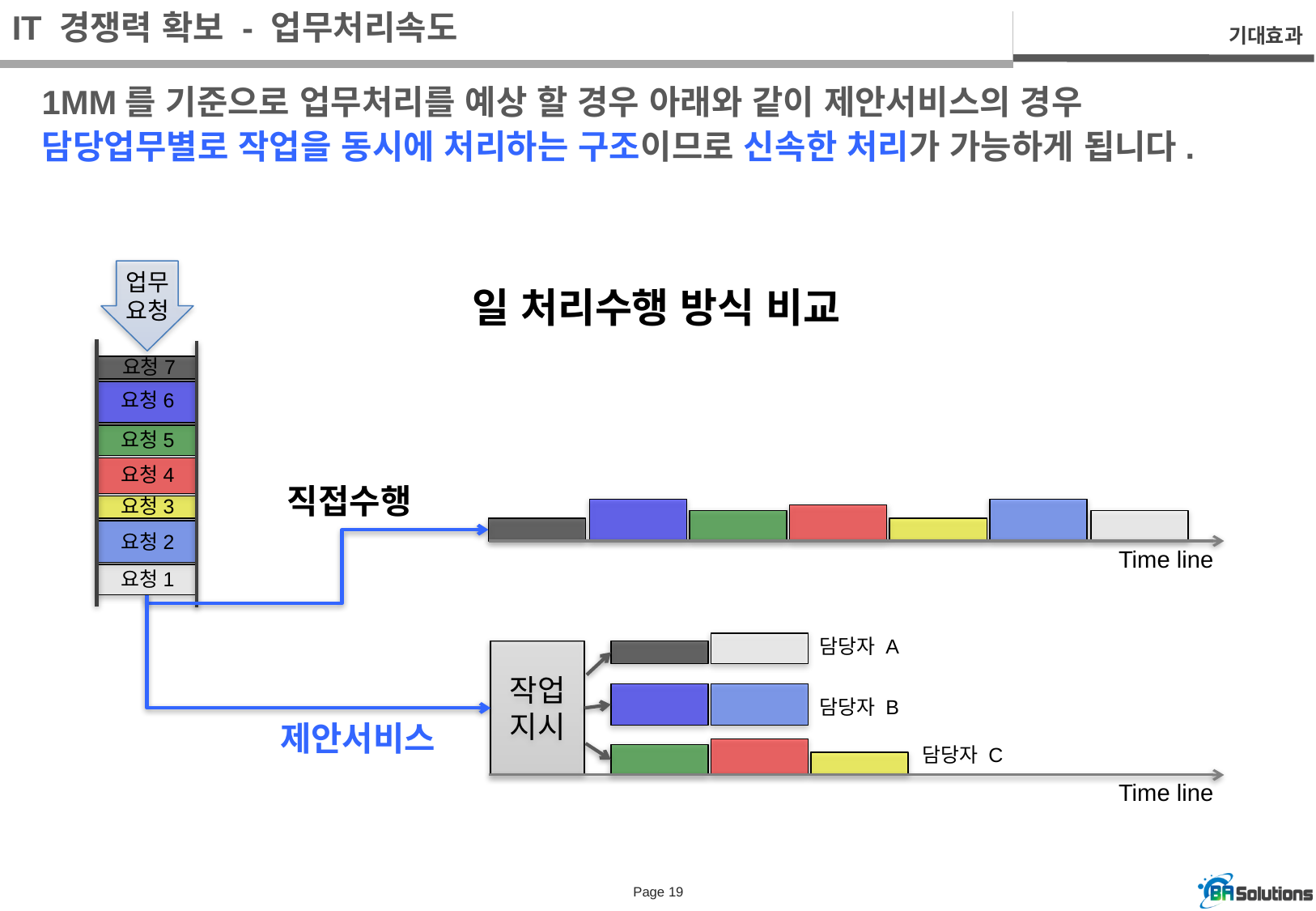

IT 경쟁력 확보 - 업무처리속도

기대효과
1MM를 기준으로 업무처리를 예상 할 경우 아래와 같이 제안서비스의 경우 담당업무별로 작업을 동시에 처리하는 구조이므로 신속한 처리가 가능하게 됩니다.

업무
요청
일 처리수행 방식 비교

요청7
요청6
요청5
요청4
직접수행
요청3

요청2
Time line
요청1
담당자 A

작업
지시

담당자 B
제안서비스
담당자 C

Time line